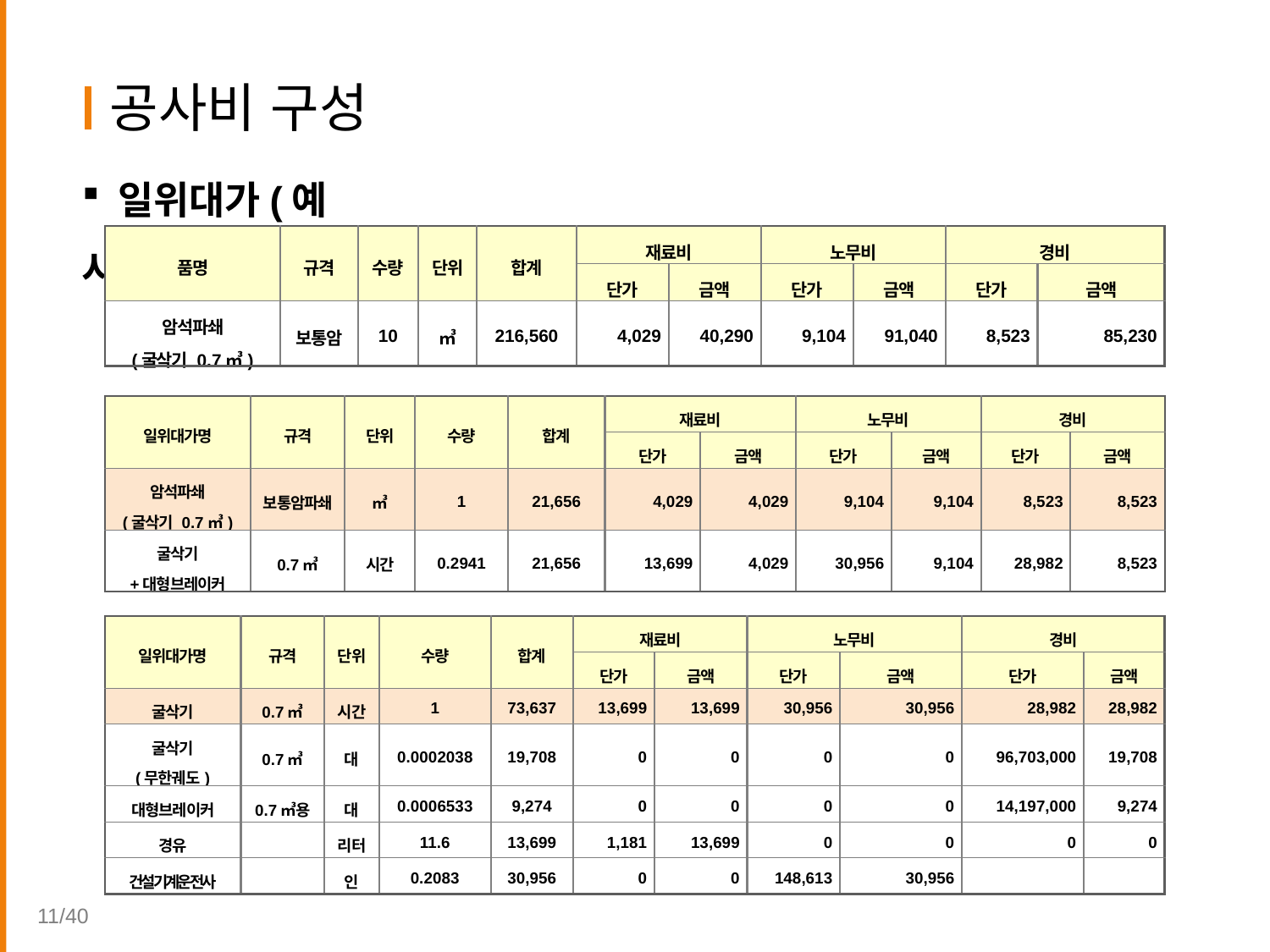

공사비 구성

 일위대가(예시)
| 품명 | 규격 | 수량 | 단위 | 합계 | 재료비 |  | 노무비 |  | 경비 |  |
| --- | --- | --- | --- | --- | --- | --- | --- | --- | --- | --- |
|  |  |  |  |  | 단가 | 금액 | 단가 | 금액 | 단가 | 금액 |
| 암석파쇄 (굴삭기 0.7㎥) | 보통암 | 10 | ㎥ | 216,560 | 4,029 | 40,290 | 9,104 | 91,040 | 8,523 | 85,230 |
| 일위대가명 | 규격 | 단위 | 수량 | 합계 | 재료비 |  | 노무비 |  | 경비 |  |
| --- | --- | --- | --- | --- | --- | --- | --- | --- | --- | --- |
|  |  |  |  |  | 단가 | 금액 | 단가 | 금액 | 단가 | 금액 |
| 암석파쇄 (굴삭기 0.7㎥) | 보통암파쇄 | ㎥ | 1 | 21,656 | 4,029 | 4,029 | 9,104 | 9,104 | 8,523 | 8,523 |
| 굴삭기 +대형브레이커 | 0.7㎥ | 시간 | 0.2941 | 21,656 | 13,699 | 4,029 | 30,956 | 9,104 | 28,982 | 8,523 |
| 일위대가명 | 규격 | 단위 | 수량 | 합계 | 재료비 |  | 노무비 |  | 경비 |  |
| --- | --- | --- | --- | --- | --- | --- | --- | --- | --- | --- |
|  |  |  |  |  | 단가 | 금액 | 단가 | 금액 | 단가 | 금액 |
| 굴삭기 | 0.7㎥ | 시간 | 1 | 73,637 | 13,699 | 13,699 | 30,956 | 30,956 | 28,982 | 28,982 |
| 굴삭기 (무한궤도) | 0.7㎥ | 대 | 0.0002038 | 19,708 | 0 | 0 | 0 | 0 | 96,703,000 | 19,708 |
| 대형브레이커 | 0.7㎥용 | 대 | 0.0006533 | 9,274 | 0 | 0 | 0 | 0 | 14,197,000 | 9,274 |
| 경유 |  | 리터 | 11.6 | 13,699 | 1,181 | 13,699 | 0 | 0 | 0 | 0 |
| 건설기계운전사 |  | 인 | 0.2083 | 30,956 | 0 | 0 | 148,613 | 30,956 |  |  |
11/40